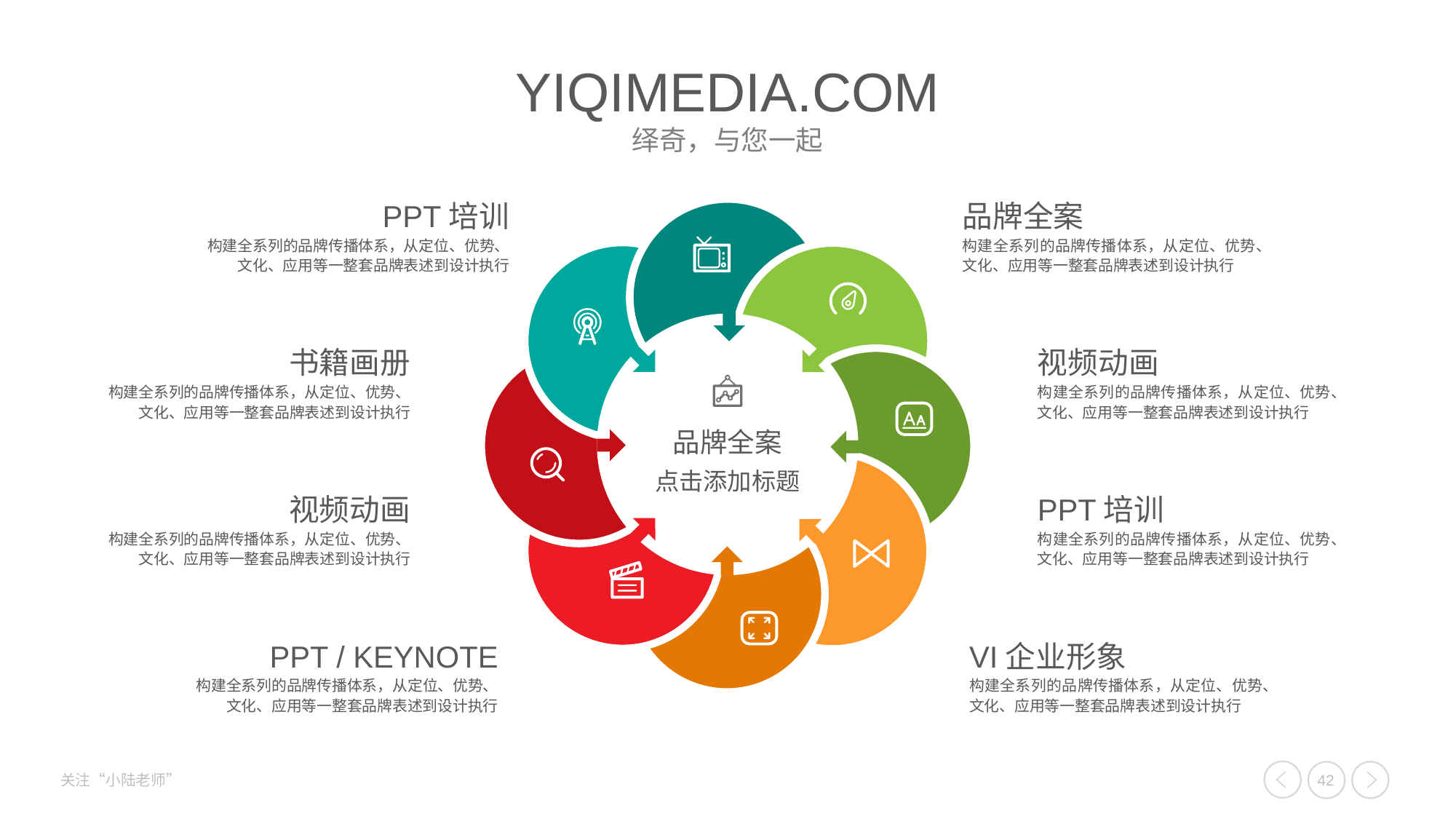

PPT培训
构建全系列的品牌传播体系，从定位、优势、文化、应用等一整套品牌表述到设计执行
品牌全案

品牌全案
点击添加标题

构建全系列的品牌传播体系，从定位、优势、文化、应用等一整套品牌表述到设计执行

书籍画册
视频动画
构建全系列的品牌传播体系，从定位、优势、文化、应用等一整套品牌表述到设计执行
构建全系列的品牌传播体系，从定位、优势、文化、应用等一整套品牌表述到设计执行

视频动画
PPT培训
构建全系列的品牌传播体系，从定位、优势、文化、应用等一整套品牌表述到设计执行
构建全系列的品牌传播体系，从定位、优势、文化、应用等一整套品牌表述到设计执行

PPT / KEYNOTE
VI企业形象
构建全系列的品牌传播体系，从定位、优势、文化、应用等一整套品牌表述到设计执行
构建全系列的品牌传播体系，从定位、优势、文化、应用等一整套品牌表述到设计执行